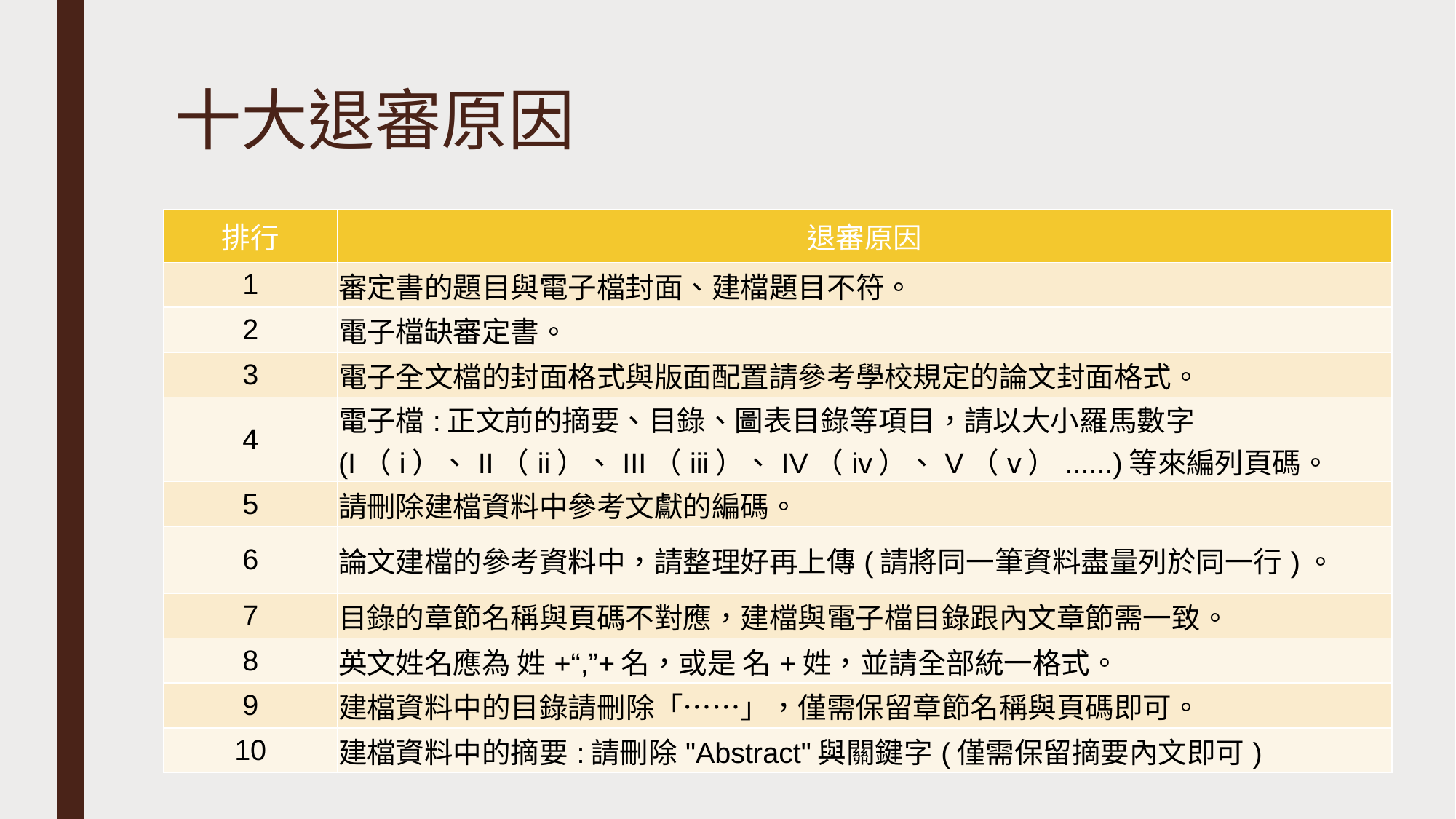

# 十大退審原因
| 排行 | 退審原因 |
| --- | --- |
| 1 | 審定書的題目與電子檔封面、建檔題目不符。 |
| 2 | 電子檔缺審定書。 |
| 3 | 電子全文檔的封面格式與版面配置請參考學校規定的論文封面格式。 |
| 4 | 電子檔:正文前的摘要、目錄、圖表目錄等項目，請以大小羅馬數字(I（i）、II（ii）、III（iii）、IV（iv）、V（v）......)等來編列頁碼。 |
| 5 | 請刪除建檔資料中參考文獻的編碼。 |
| 6 | 論文建檔的參考資料中，請整理好再上傳(請將同一筆資料盡量列於同一行)。 |
| 7 | 目錄的章節名稱與頁碼不對應，建檔與電子檔目錄跟內文章節需一致。 |
| 8 | 英文姓名應為 姓+“,”+名，或是 名+姓，並請全部統一格式。 |
| 9 | 建檔資料中的目錄請刪除「……」，僅需保留章節名稱與頁碼即可。 |
| 10 | 建檔資料中的摘要:請刪除"Abstract"與關鍵字(僅需保留摘要內文即可) |